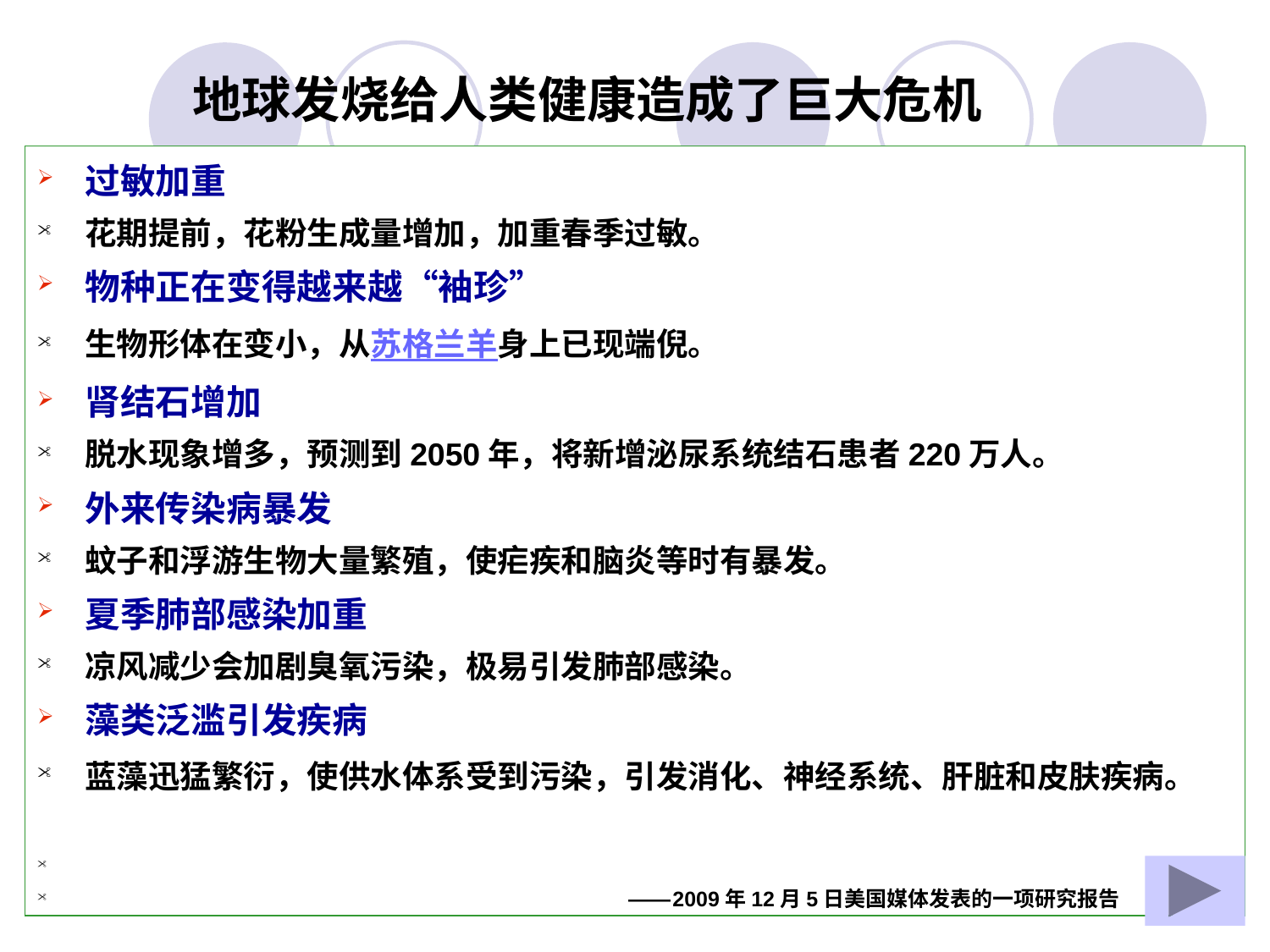

地球发烧给人类健康造成了巨大危机
过敏加重
花期提前，花粉生成量增加，加重春季过敏。
物种正在变得越来越“袖珍”
生物形体在变小，从苏格兰羊身上已现端倪。
肾结石增加
脱水现象增多，预测到2050年，将新增泌尿系统结石患者220万人。
外来传染病暴发
蚊子和浮游生物大量繁殖，使疟疾和脑炎等时有暴发。
夏季肺部感染加重
凉风减少会加剧臭氧污染，极易引发肺部感染。
藻类泛滥引发疾病
蓝藻迅猛繁衍，使供水体系受到污染，引发消化、神经系统、肝脏和皮肤疾病。

                                                                                            ——2009年12月5日美国媒体发表的一项研究报告